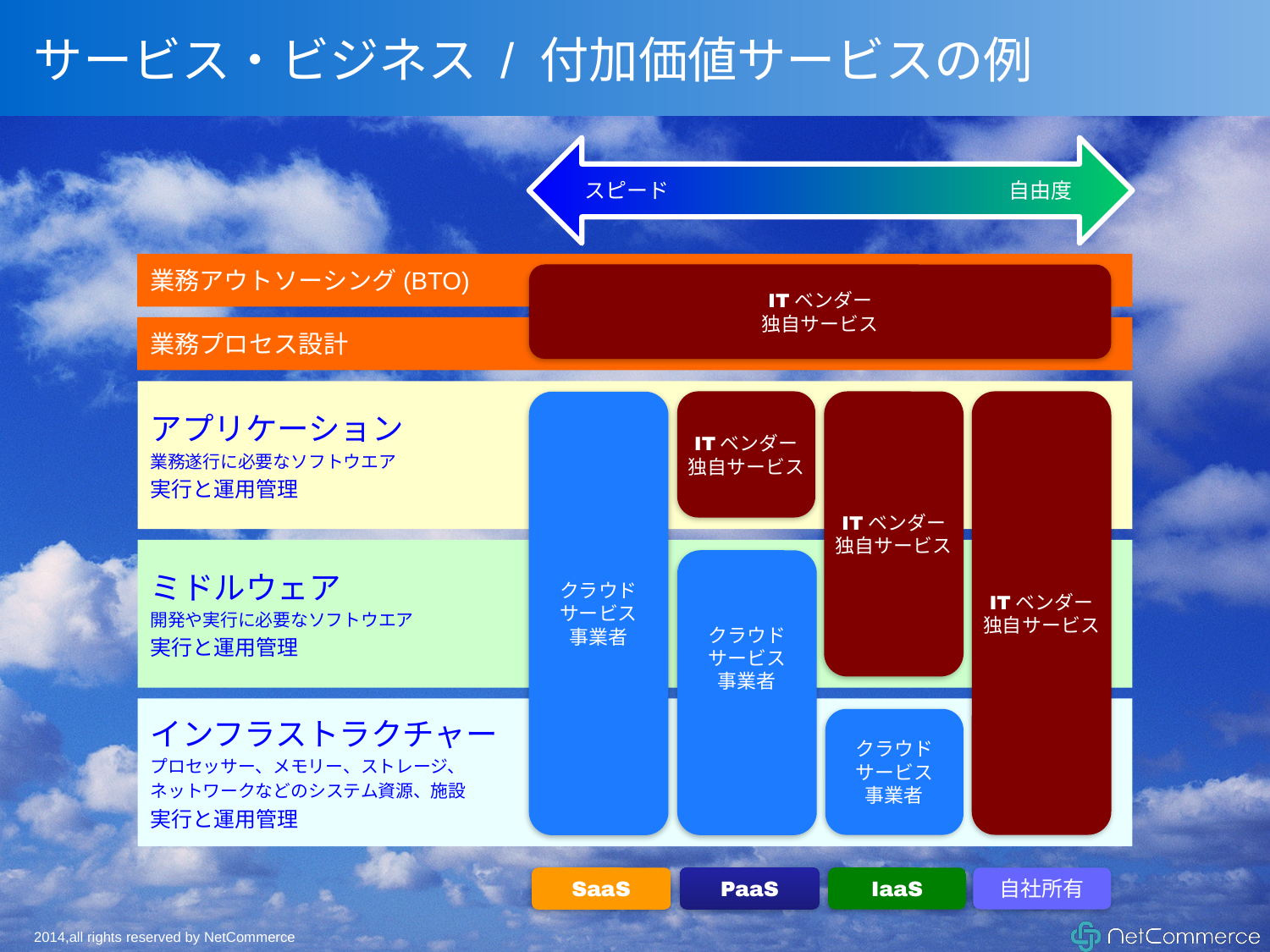

# サービス・ビジネス / 付加価値サービスの例

スピード
自由度
業務アウトソーシング(BTO)
ITベンダー
独自サービス
業務プロセス設計
アプリケーション
業務遂行に必要なソフトウエア
実行と運用管理
ITベンダー
独自サービス
ITベンダー
独自サービス
ITベンダー
独自サービス
クラウド
サービス
事業者
ミドルウェア
開発や実行に必要なソフトウエア
実行と運用管理

クラウド
サービス
事業者

インフラストラクチャー
プロセッサー、メモリー、ストレージ、
ネットワークなどのシステム資源、施設
実行と運用管理
クラウド
サービス
事業者
SaaS
PaaS
IaaS
自社所有